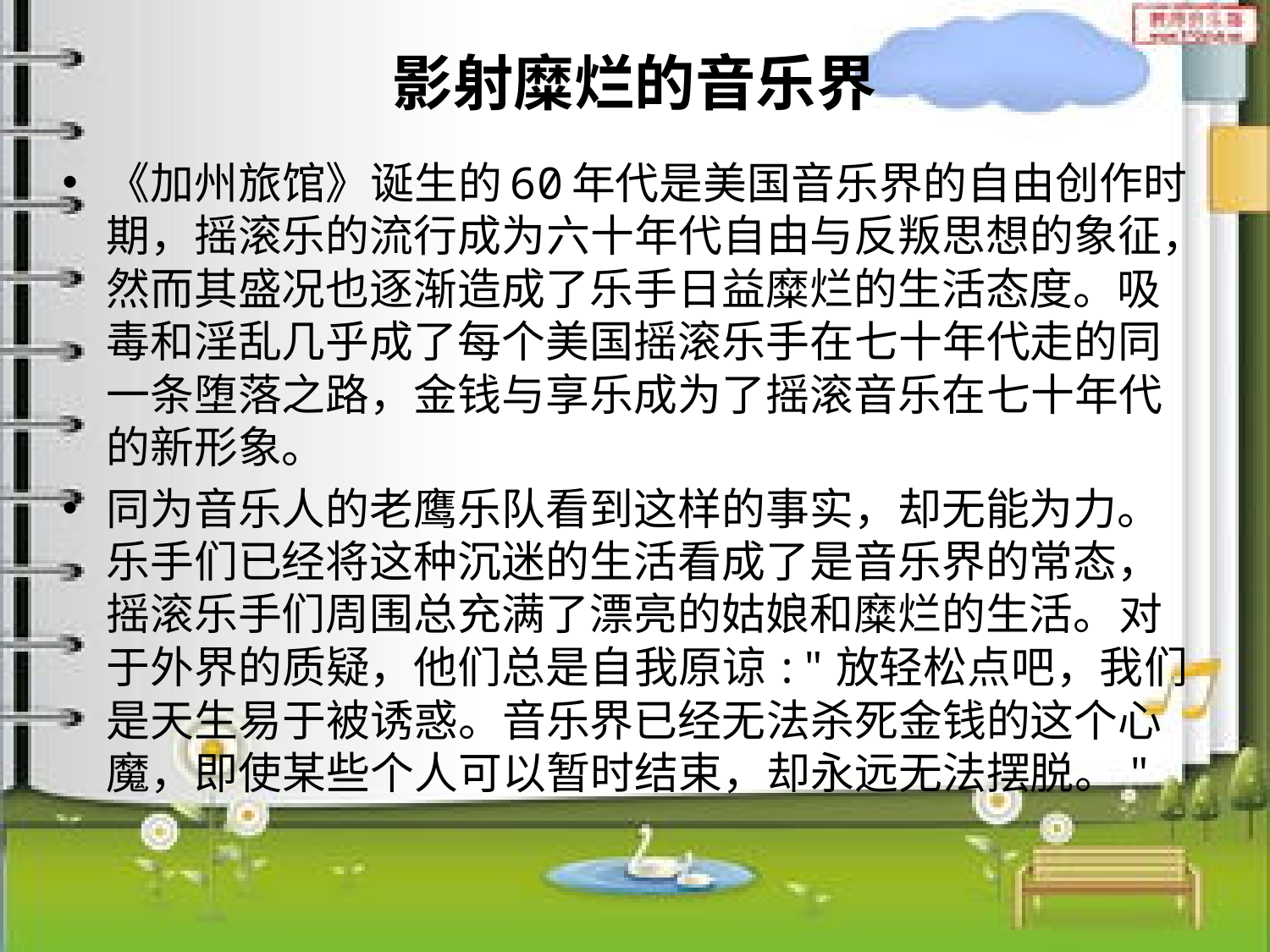

# 影射糜烂的音乐界
《加州旅馆》诞生的60年代是美国音乐界的自由创作时期，摇滚乐的流行成为六十年代自由与反叛思想的象征，然而其盛况也逐渐造成了乐手日益糜烂的生活态度。吸毒和淫乱几乎成了每个美国摇滚乐手在七十年代走的同一条堕落之路，金钱与享乐成为了摇滚音乐在七十年代的新形象。
同为音乐人的老鹰乐队看到这样的事实，却无能为力。乐手们已经将这种沉迷的生活看成了是音乐界的常态，摇滚乐手们周围总充满了漂亮的姑娘和糜烂的生活。对于外界的质疑，他们总是自我原谅:"放轻松点吧，我们是天生易于被诱惑。音乐界已经无法杀死金钱的这个心魔，即使某些个人可以暂时结束，却永远无法摆脱。"